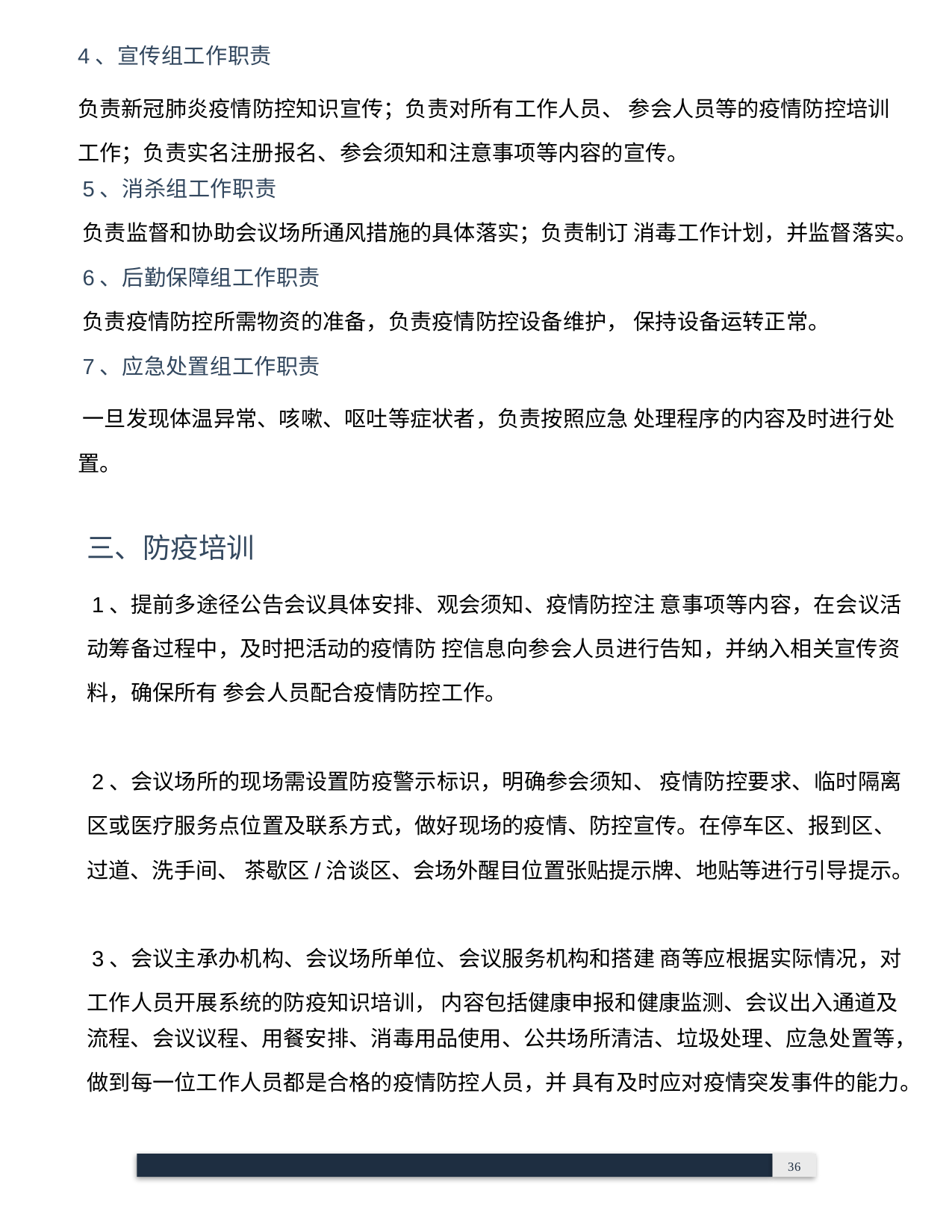

4、宣传组工作职责

负责新冠肺炎疫情防控知识宣传；负责对所有工作人员、 参会人员等的疫情防控培训
工作；负责实名注册报名、参会须知和注意事项等内容的宣传。

5、消杀组工作职责

负责监督和协助会议场所通风措施的具体落实；负责制订 消毒工作计划，并监督落实。

6、后勤保障组工作职责

负责疫情防控所需物资的准备，负责疫情防控设备维护， 保持设备运转正常。

7、应急处置组工作职责

一旦发现体温异常、咳嗽、呕吐等症状者，负责按照应急 处理程序的内容及时进行处
置。

三、防疫培训

1、提前多途径公告会议具体安排、观会须知、疫情防控注 意事项等内容，在会议活
动筹备过程中，及时把活动的疫情防 控信息向参会人员进行告知，并纳入相关宣传资
料，确保所有 参会人员配合疫情防控工作。

2、会议场所的现场需设置防疫警示标识，明确参会须知、 疫情防控要求、临时隔离
区或医疗服务点位置及联系方式，做好现场的疫情、防控宣传。在停车区、报到区、
过道、洗手间、 茶歇区/洽谈区、会场外醒目位置张贴提示牌、地贴等进行引导提示。

3、会议主承办机构、会议场所单位、会议服务机构和搭建 商等应根据实际情况，对
工作人员开展系统的防疫知识培训， 内容包括健康申报和健康监测、会议出入通道及

流程、会议议程、用餐安排、消毒用品使用、公共场所清洁、垃圾处理、应急处置等，

做到每一位工作人员都是合格的疫情防控人员，并 具有及时应对疫情突发事件的能力。

   	36